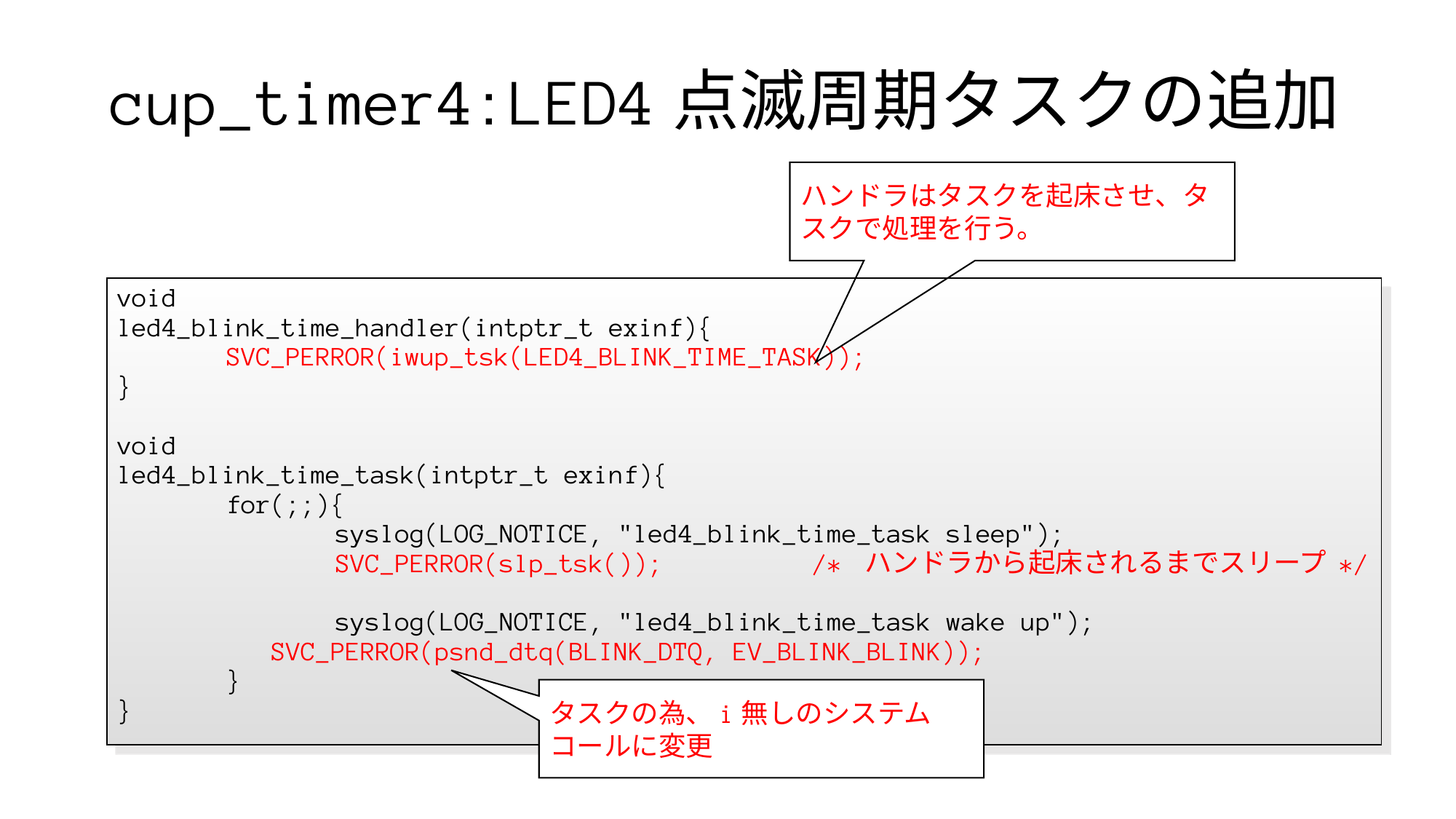

# cup_timer4:LED4点滅周期タスクの追加
ハンドラはタスクを起床させ、タスクで処理を行う。
void
led4_blink_time_handler(intptr_t exinf){
	SVC_PERROR(iwup_tsk(LED4_BLINK_TIME_TASK));
}

void
led4_blink_time_task(intptr_t exinf){
	for(;;){
 		syslog(LOG_NOTICE, "led4_blink_time_task sleep");
		SVC_PERROR(slp_tsk());          /* ハンドラから起床されるまでスリープ */

		syslog(LOG_NOTICE, "led4_blink_time_task wake up");
	   SVC_PERROR(psnd_dtq(BLINK_DTQ, EV_BLINK_BLINK));
	}
}
タスクの為、i無しのシステムコールに変更